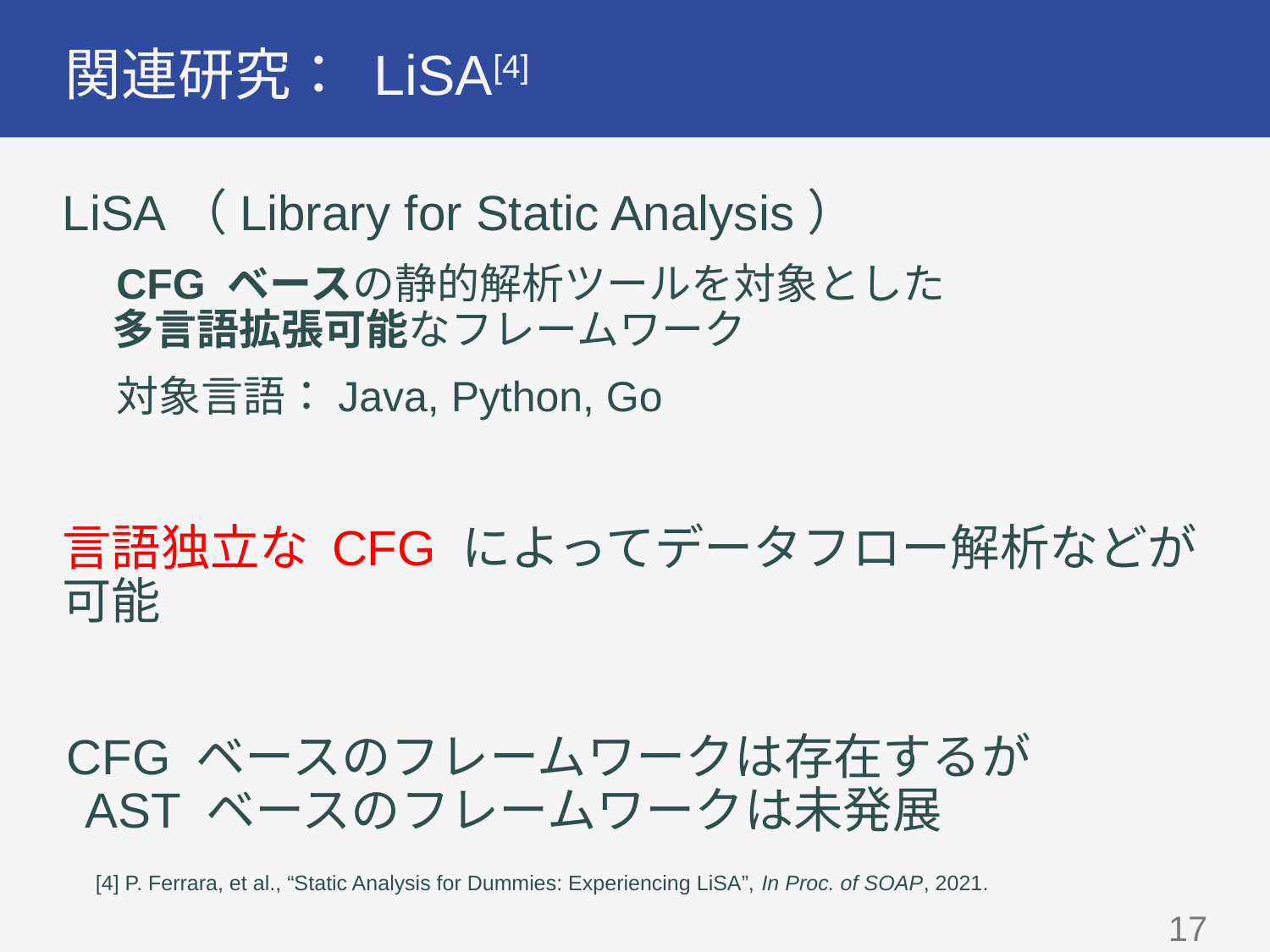

# 関連研究： LiSA[4]
LiSA（Library for Static Analysis）
CFG ベースの静的解析ツールを対象とした
多言語拡張可能なフレームワーク
対象言語：Java, Python, Go

言語独立な CFG によってデータフロー解析などが可能

CFG ベースのフレームワークは存在するが
 AST ベースのフレームワークは未発展
[4] P. Ferrara, et al., “Static Analysis for Dummies: Experiencing LiSA”, In Proc. of SOAP, 2021.
17